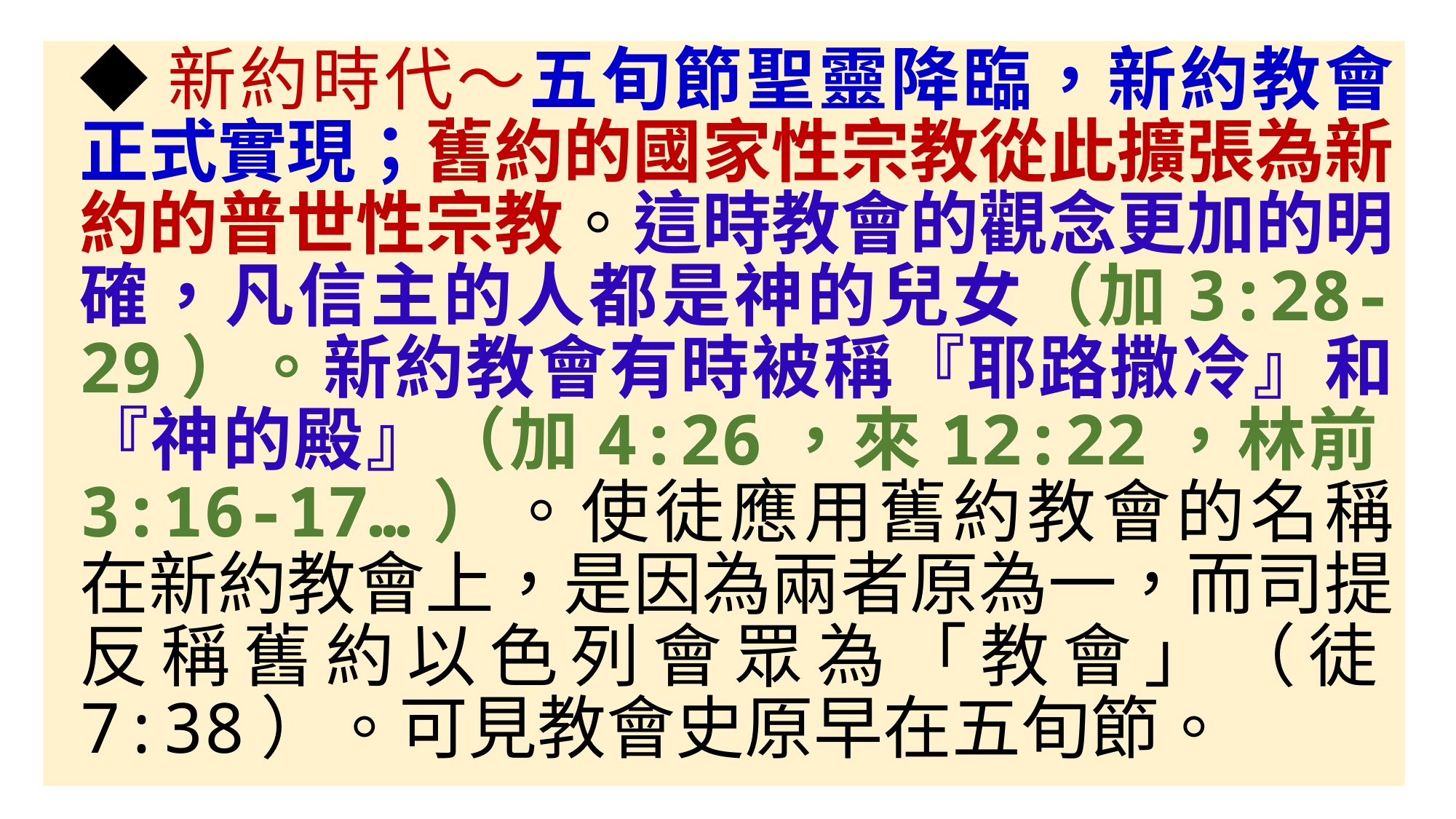

◆新約時代～五旬節聖靈降臨，新約教會正式實現；舊約的國家性宗教從此擴張為新約的普世性宗教。這時教會的觀念更加的明確，凡信主的人都是神的兒女（加3:28-29）。新約教會有時被稱『耶路撒冷』和『神的殿』（加4:26，來12:22，林前3:16-17…）。使徒應用舊約教會的名稱在新約教會上，是因為兩者原為一，而司提反稱舊約以色列會眾為「教會」（徒7:38）。可見教會史原早在五旬節。